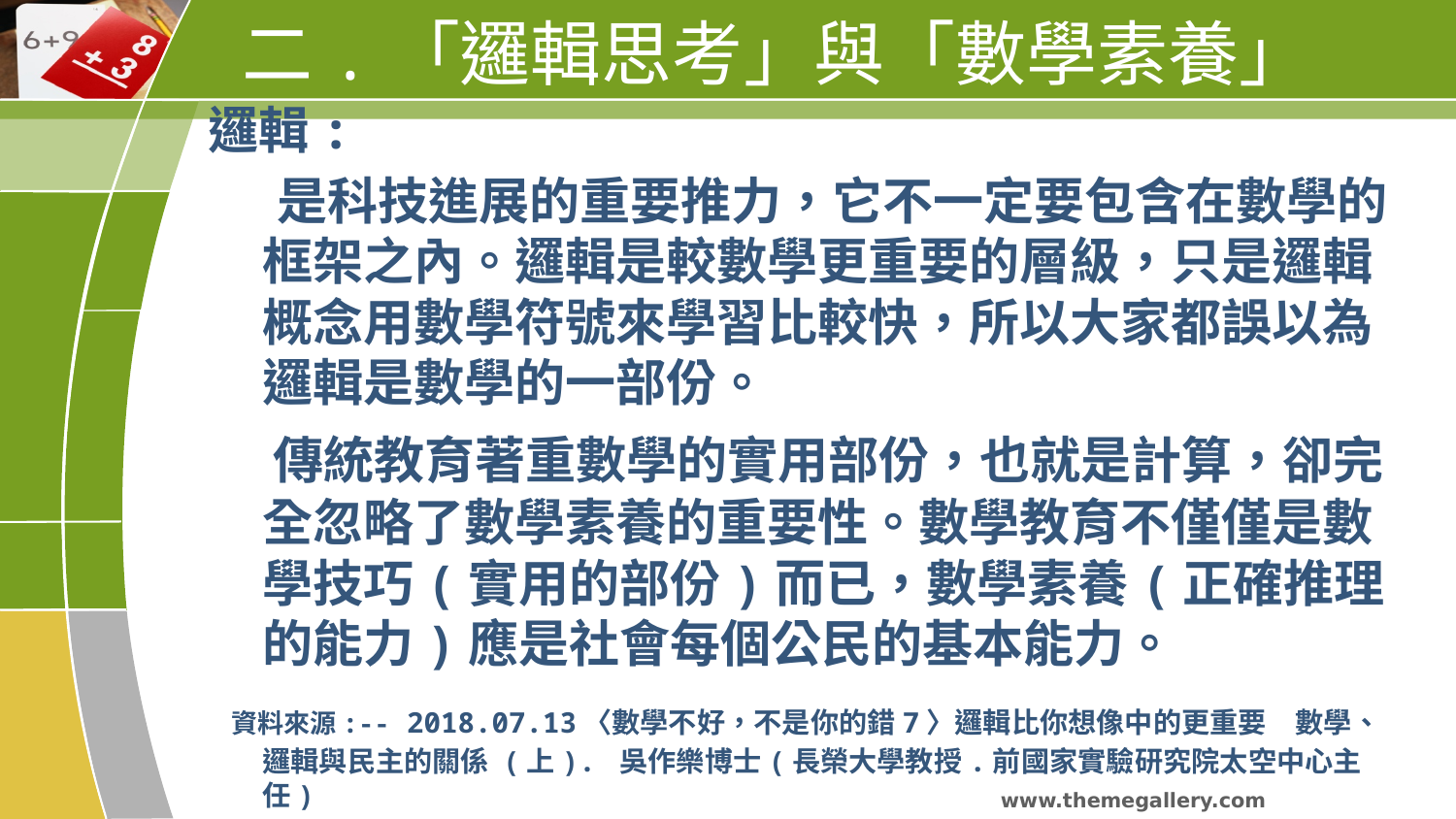

# 二.「邏輯思考」與「數學素養」
邏輯:
     是科技進展的重要推力，它不一定要包含在數學的框架之內。邏輯是較數學更重要的層級，只是邏輯概念用數學符號來學習比較快，所以大家都誤以為邏輯是數學的一部份。
    傳統教育著重數學的實用部份，也就是計算，卻完全忽略了數學素養的重要性。數學教育不僅僅是數學技巧(實用的部份)而已，數學素養(正確推理的能力)應是社會每個公民的基本能力。
 資料來源:-- 2018.07.13〈數學不好，不是你的錯7〉邏輯比你想像中的更重要　數學、邏輯與民主的關係 (上). 吳作樂博士(長榮大學教授.前國家實驗研究院太空中心主任)

www.themegallery.com